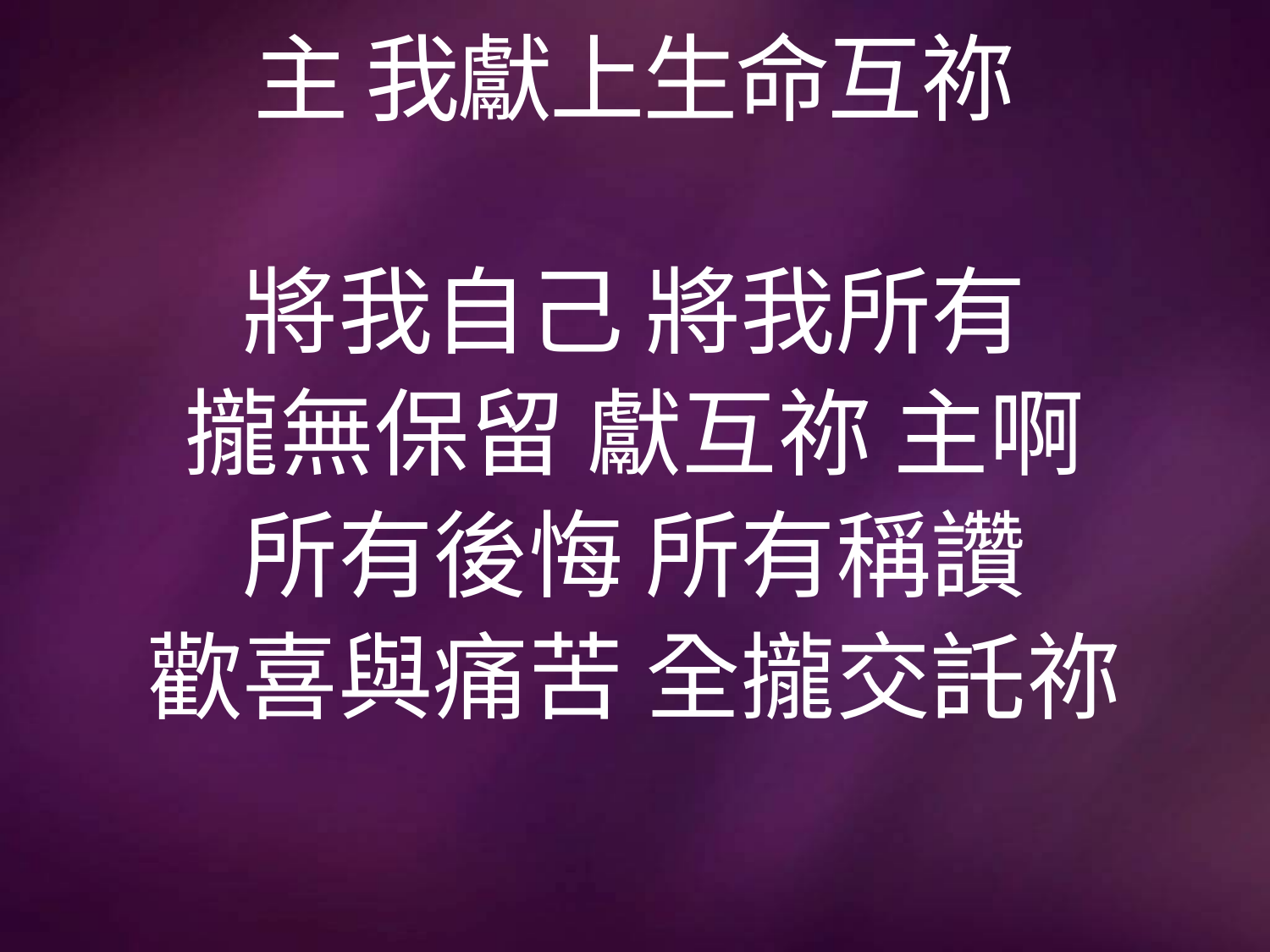

# 主 我獻上生命互祢
將我自己 將我所有
攏無保留 獻互祢 主啊
所有後悔 所有稱讚
歡喜與痛苦 全攏交託祢